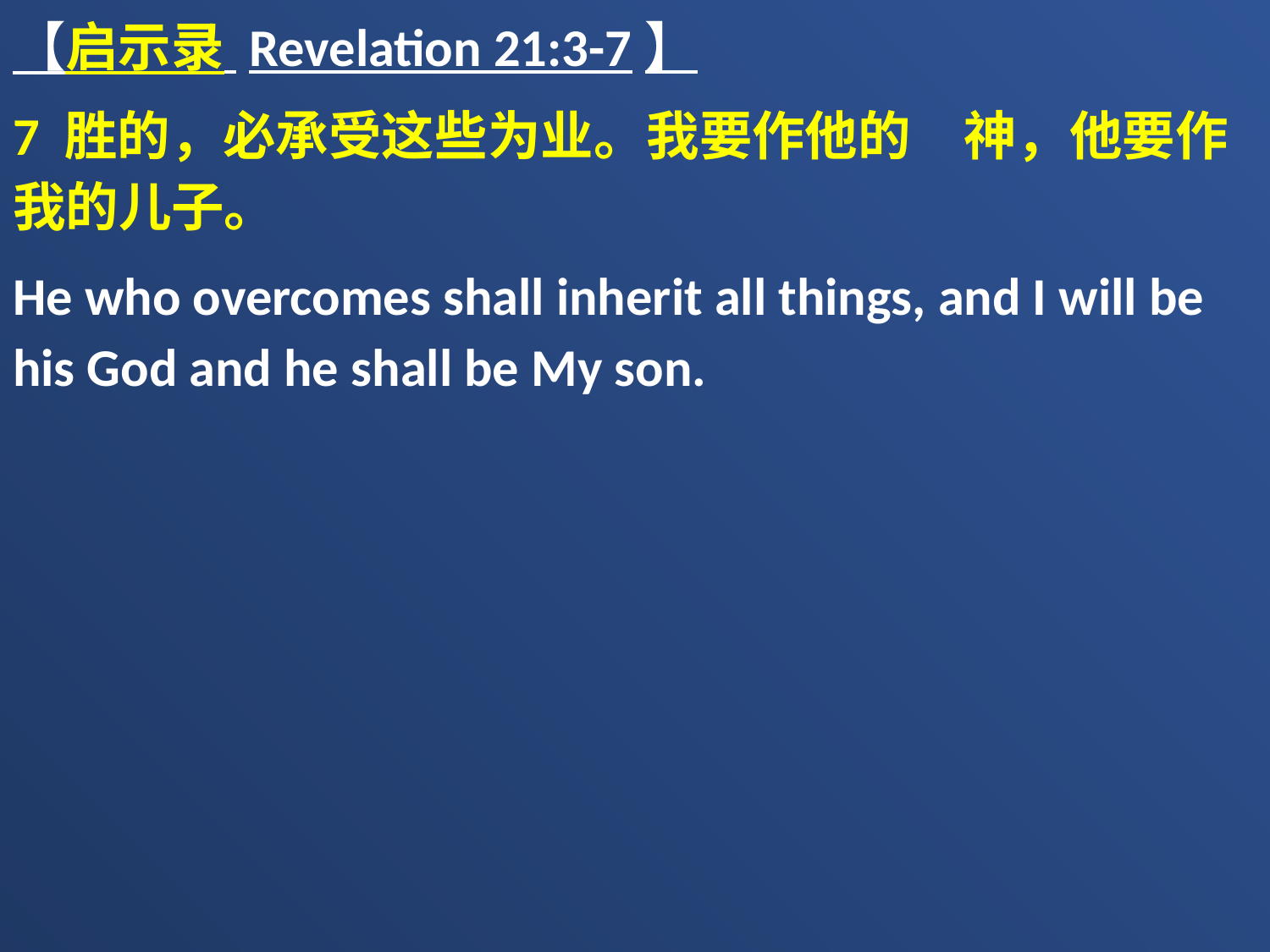

【启示录 Revelation 21:3-7】
7 胜的，必承受这些为业。我要作他的　神，他要作我的儿子。
He who overcomes shall inherit all things, and I will be his God and he shall be My son.